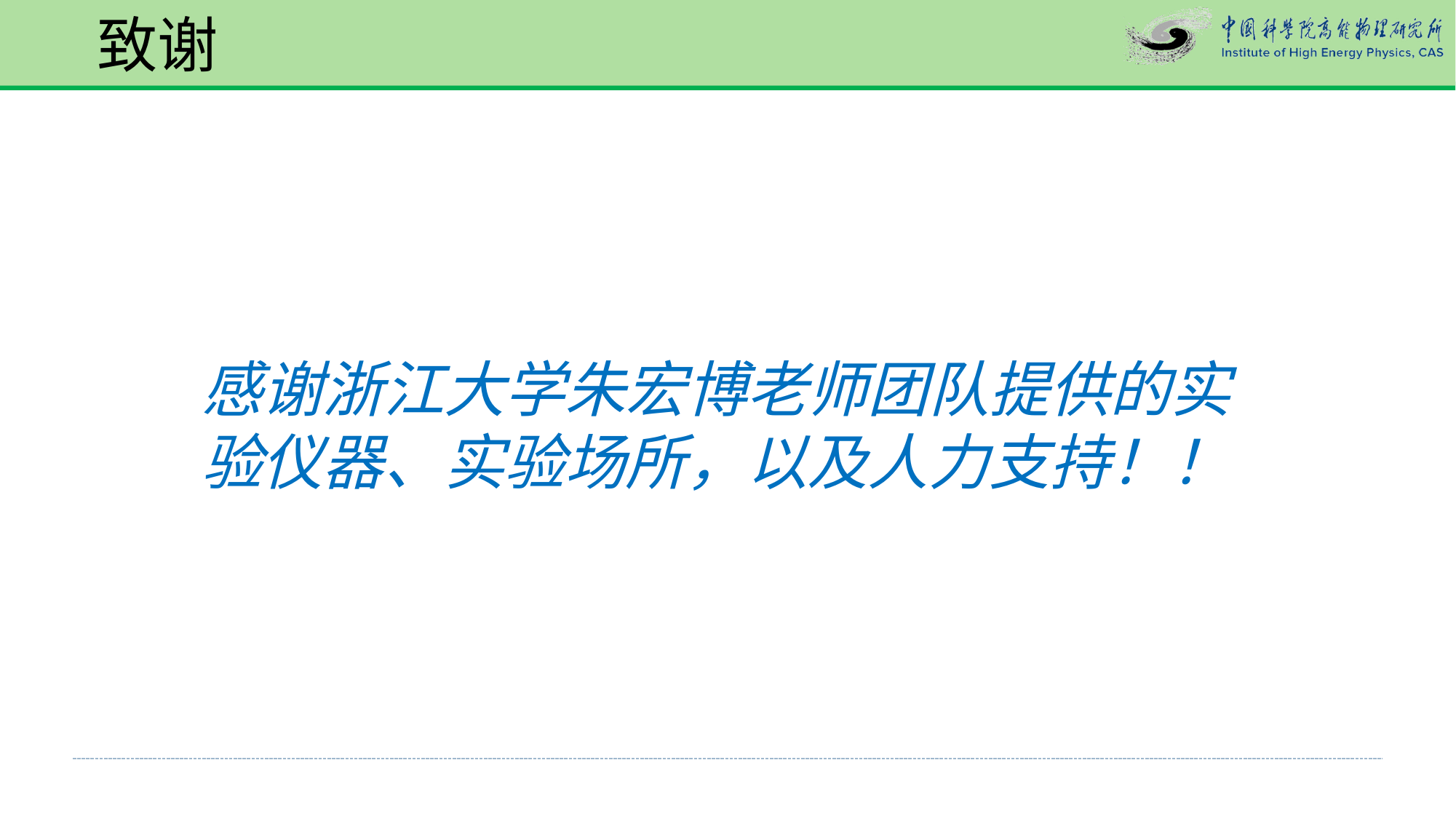

# 致谢
感谢浙江大学朱宏博老师团队提供的实验仪器、实验场所，以及人力支持！！